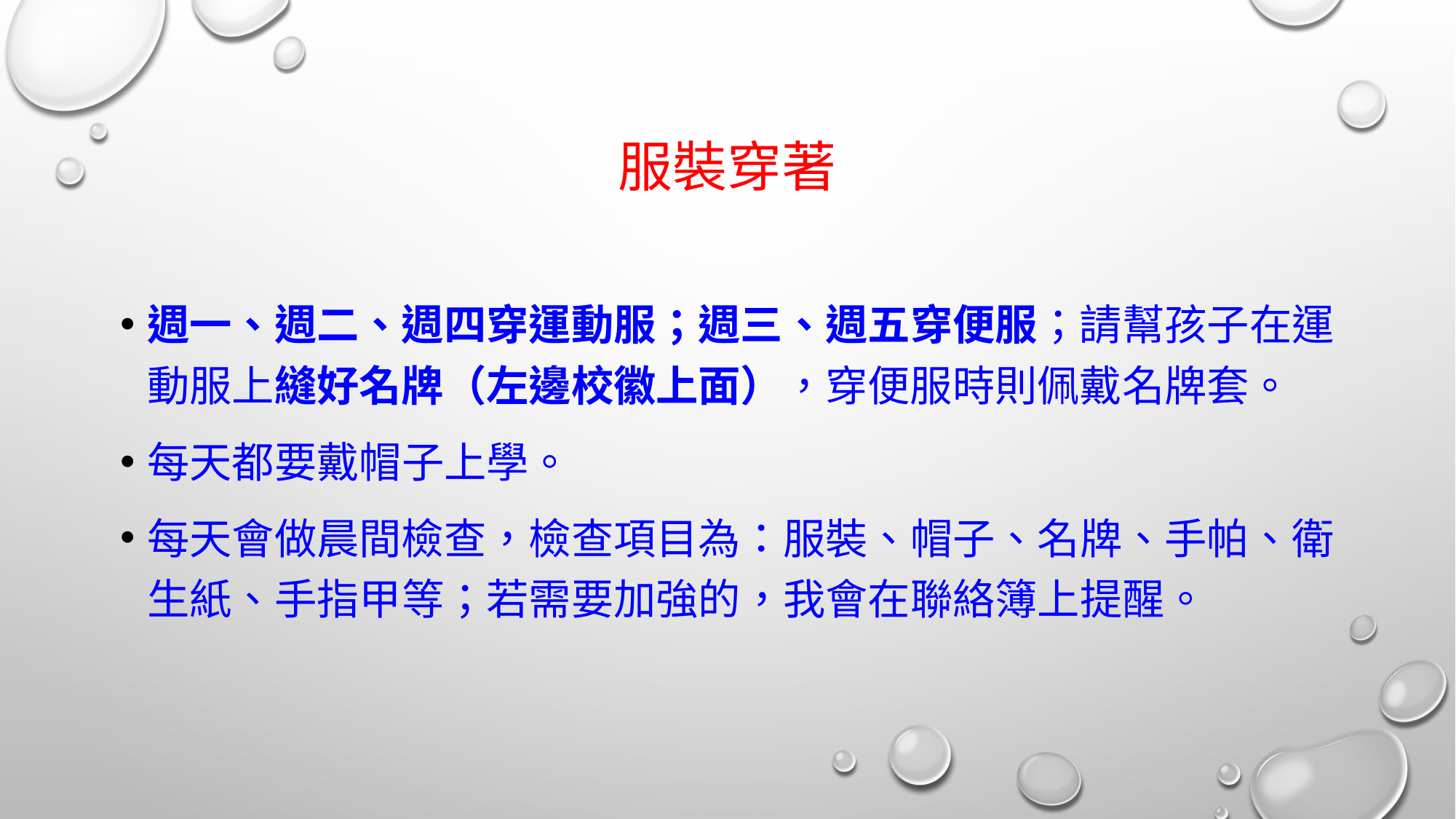

# 服裝穿著
週一、週二、週四穿運動服；週三、週五穿便服；請幫孩子在運 動服上縫好名牌（左邊校徽上面），穿便服時則佩戴名牌套。
每天都要戴帽子上學。
每天會做晨間檢查，檢查項目為：服裝、帽子、名牌、手帕、衛生紙、手指甲等；若需要加強的，我會在聯絡簿上提醒。